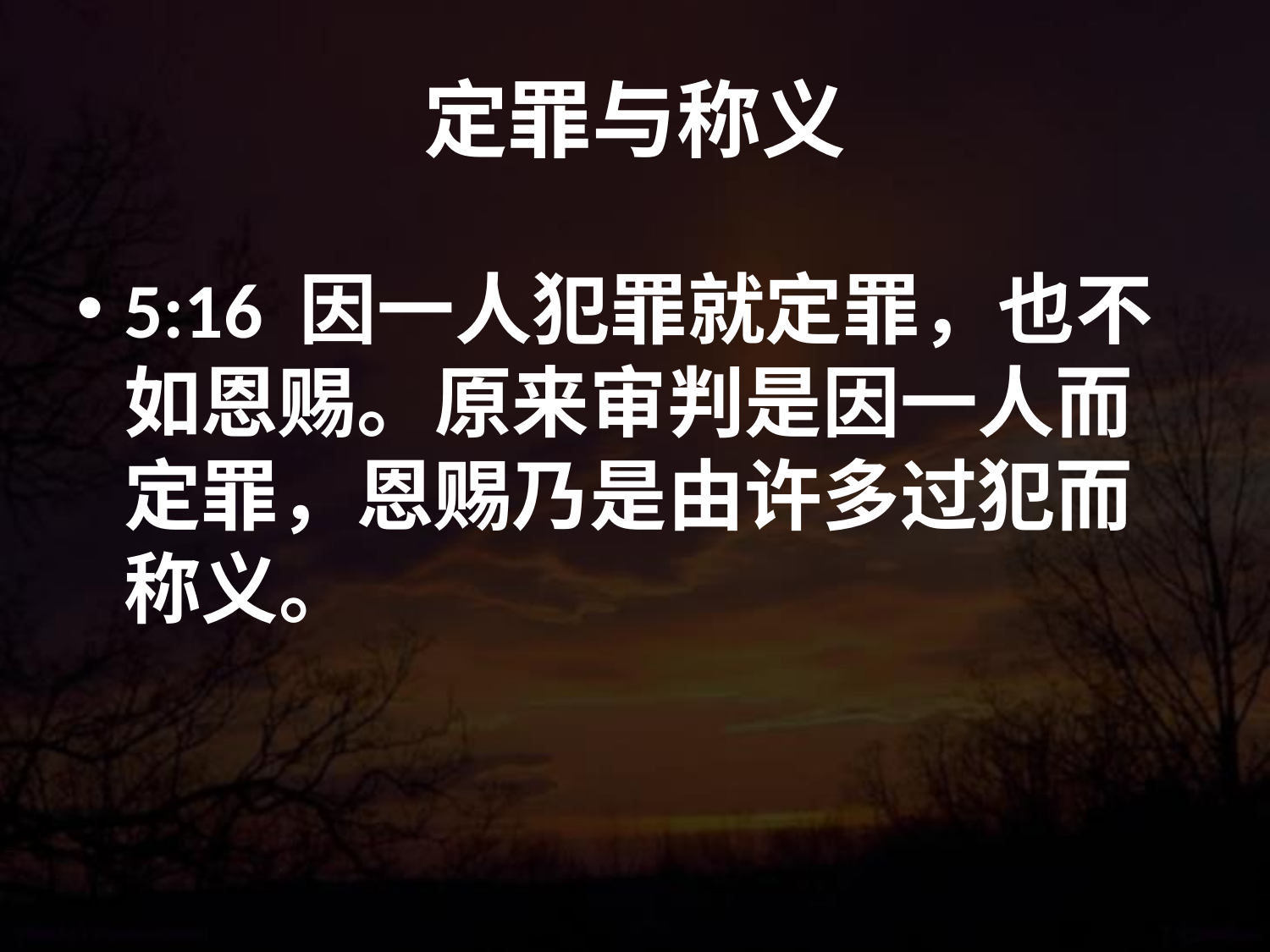

# 定罪与称义
5:16 因一人犯罪就定罪，也不如恩赐。原来审判是因一人而定罪，恩赐乃是由许多过犯而称义。